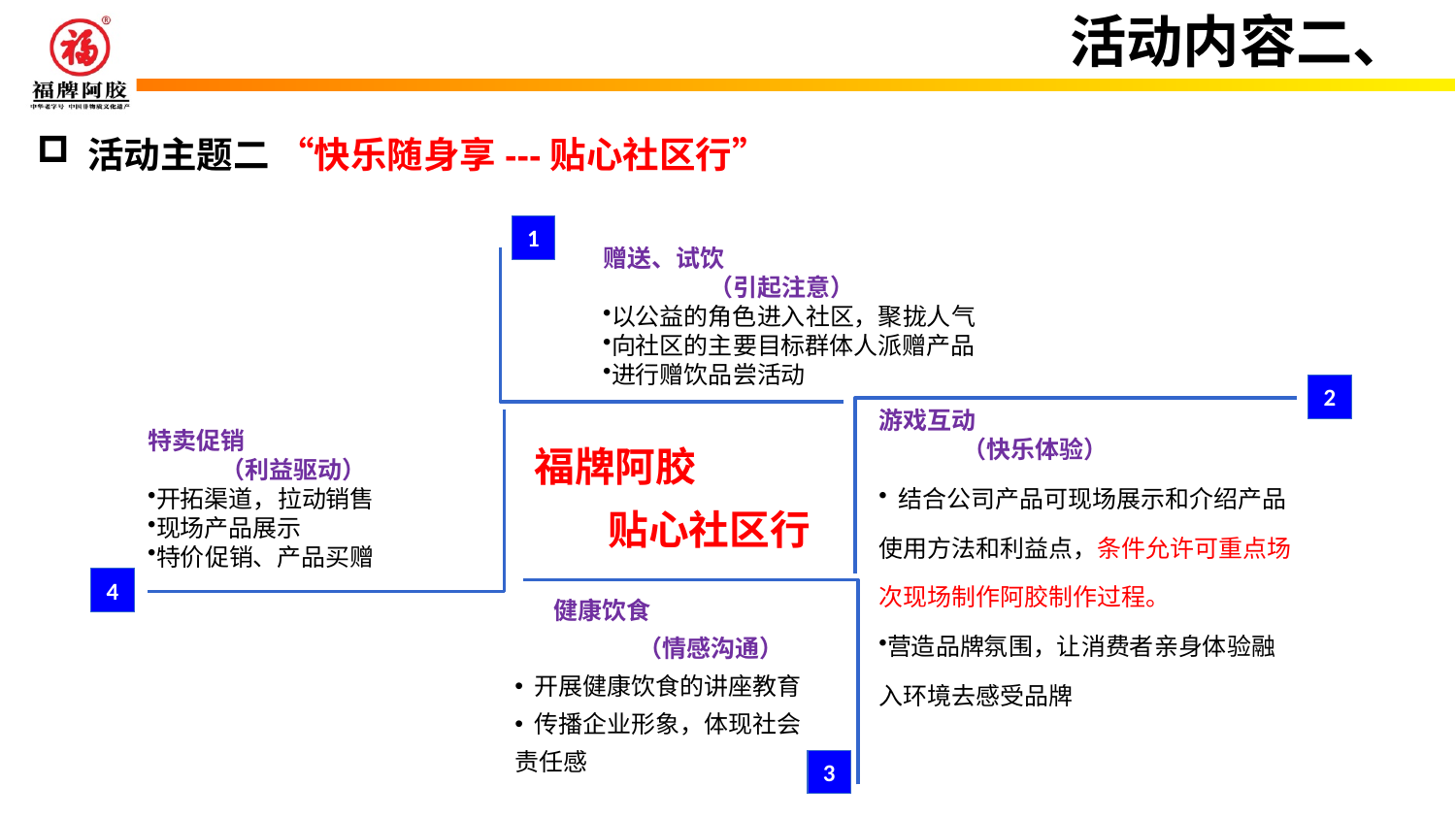

活动内容二、
 活动主题二 “快乐随身享---贴心社区行”

1
赠送、试饮
                  （引起注意）
以公益的角色进入社区，聚拢人气
向社区的主要目标群体人派赠产品
进行赠饮品尝活动

2
游戏互动
              （快乐体验）
 结合公司产品可现场展示和介绍产品使用方法和利益点，条件允许可重点场次现场制作阿胶制作过程。
营造品牌氛围，让消费者亲身体验融
入环境去感受品牌
特卖促销
            （利益驱动）
开拓渠道，拉动销售
现场产品展示
特价促销、产品买赠
福牌阿胶
        贴心社区行
4
      健康饮食
                     （情感沟通）
 开展健康饮食的讲座教育
 传播企业形象，体现社会责任感

3